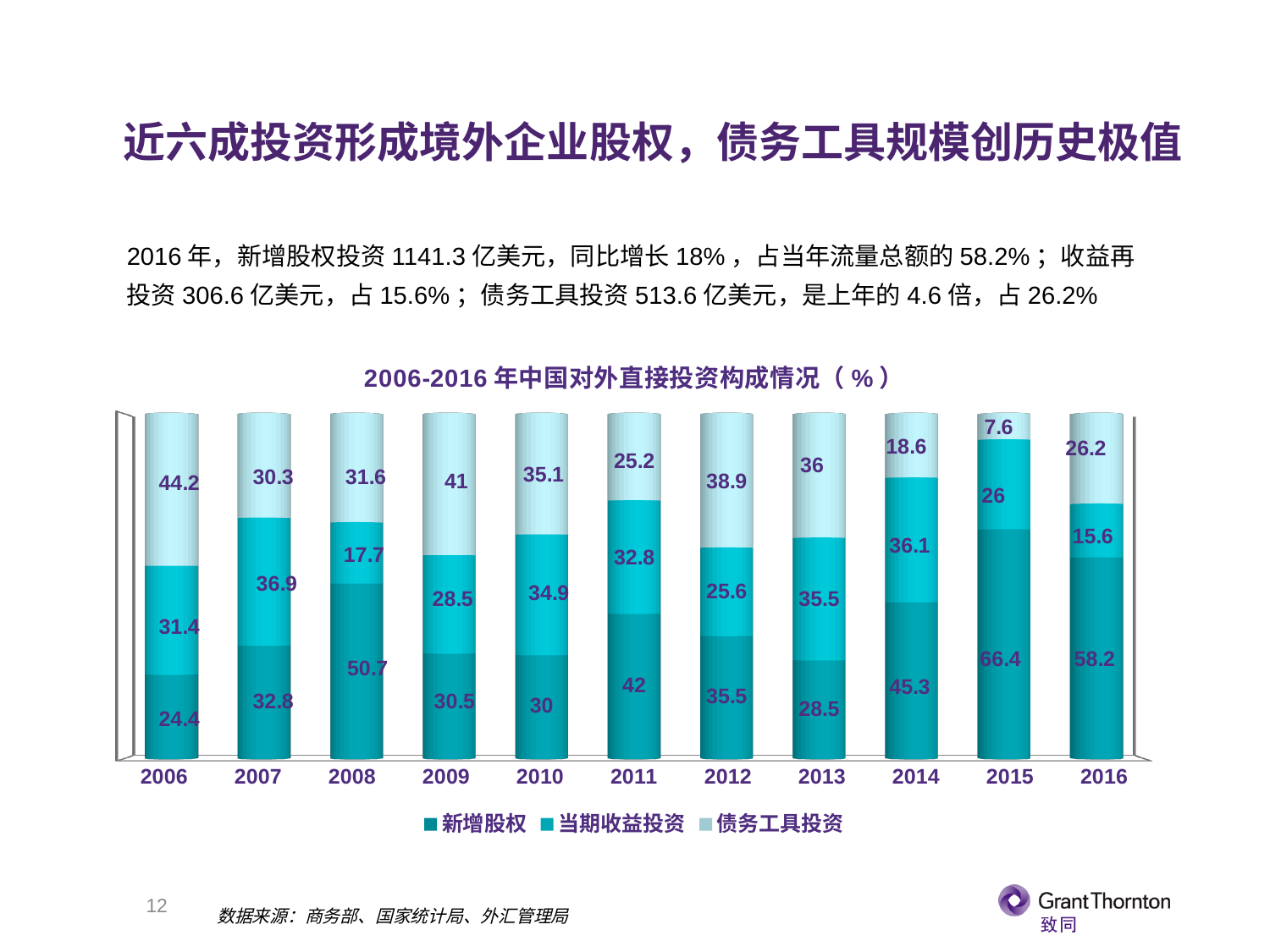

近六成投资形成境外企业股权，债务工具规模创历史极值
2016年，新增股权投资1141.3亿美元，同比增长18%，占当年流量总额的58.2%；收益再投资306.6亿美元，占15.6%；债务工具投资513.6亿美元，是上年的4.6倍，占26.2%

[unsupported chart]

12
数据来源：商务部、国家统计局、外汇管理局